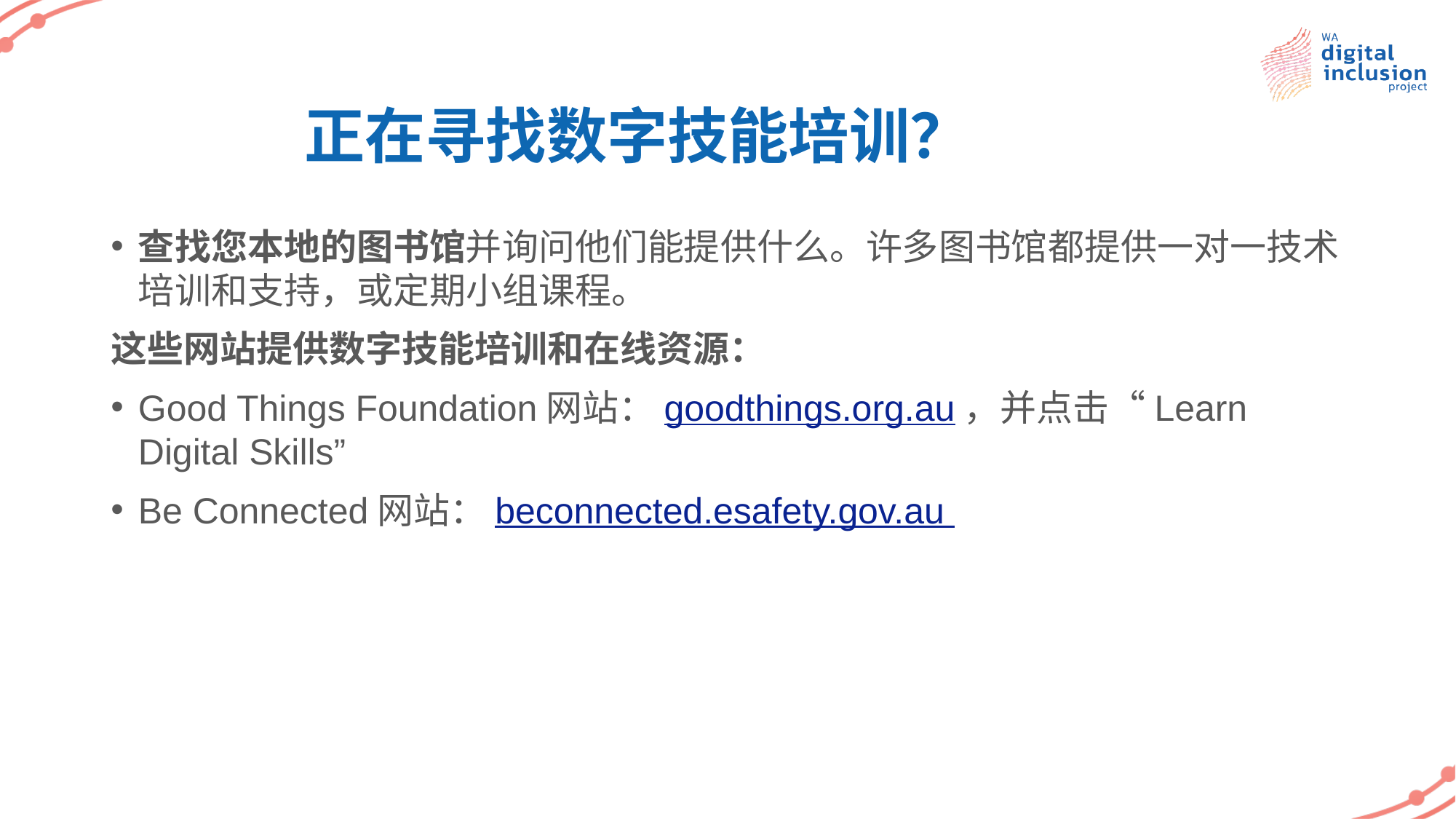

# 正在寻找数字技能培训？
查找您本地的图书馆并询问他们能提供什么。许多图书馆都提供一对一技术培训和支持，或定期小组课程。
这些网站提供数字技能培训和在线资源：
Good Things Foundation网站：goodthings.org.au，并点击“Learn Digital Skills”
Be Connected网站：beconnected.esafety.gov.au